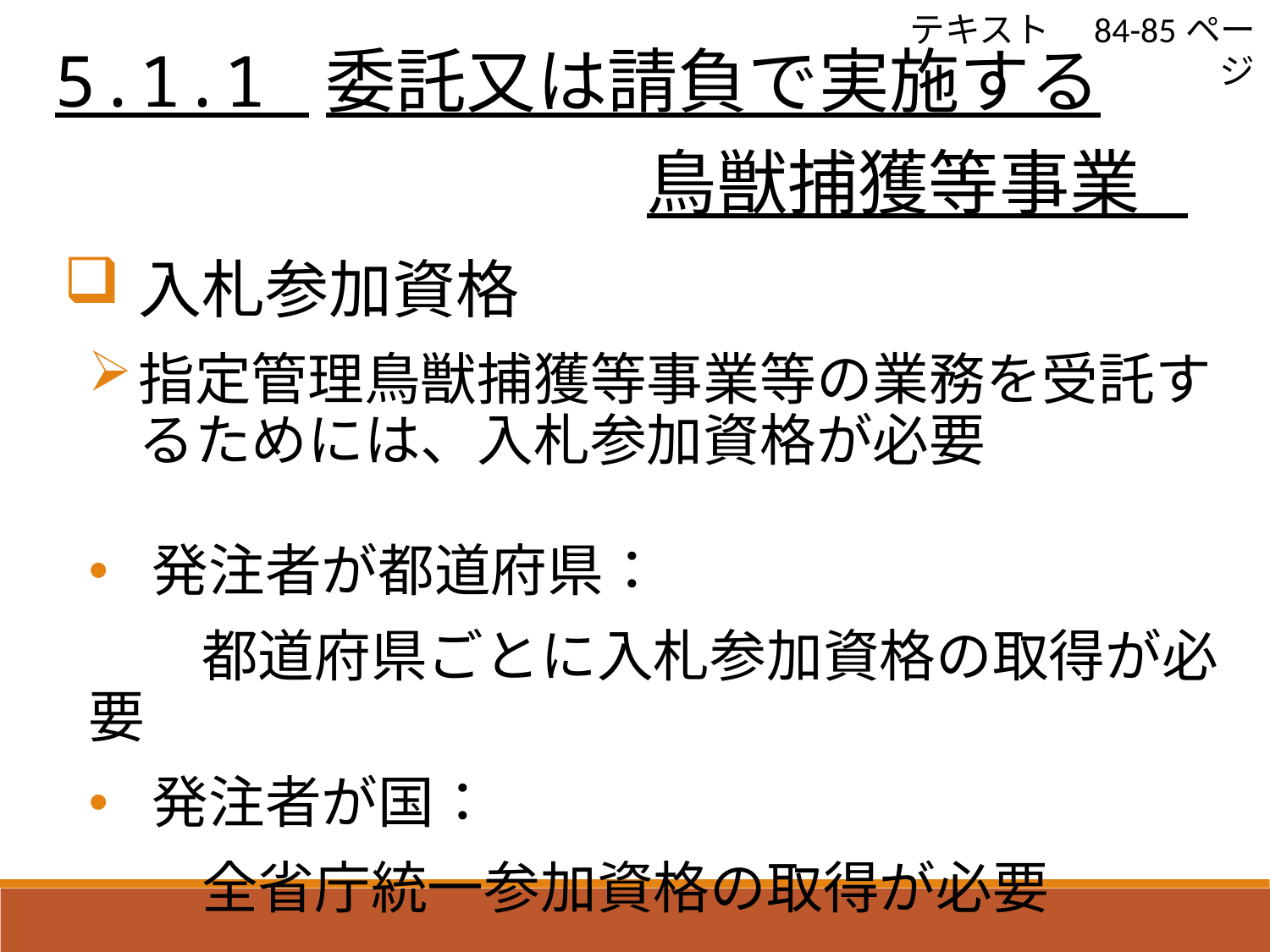

5.1.1 委託又は請負で実施する
　　　　　　　　　鳥獣捕獲等事業
テキスト　84-85ページ
入札参加資格
指定管理鳥獣捕獲等事業等の業務を受託するためには、入札参加資格が必要

発注者が都道府県：
　　都道府県ごとに入札参加資格の取得が必要
発注者が国：
　　全省庁統一参加資格の取得が必要